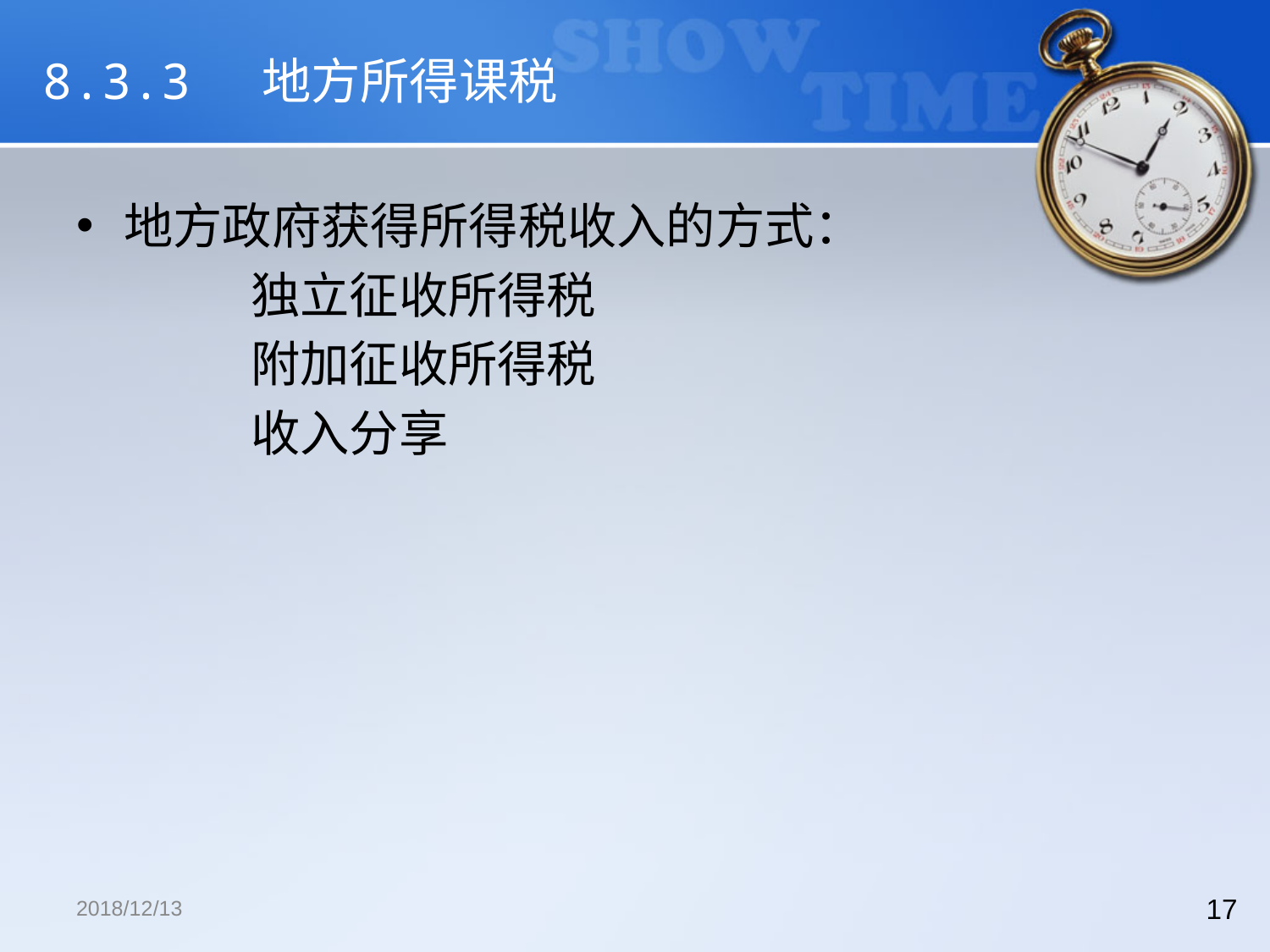

# 8.3.3  地方所得课税
地方政府获得所得税收入的方式：
		独立征收所得税
		附加征收所得税
		收入分享
2018/12/13
17